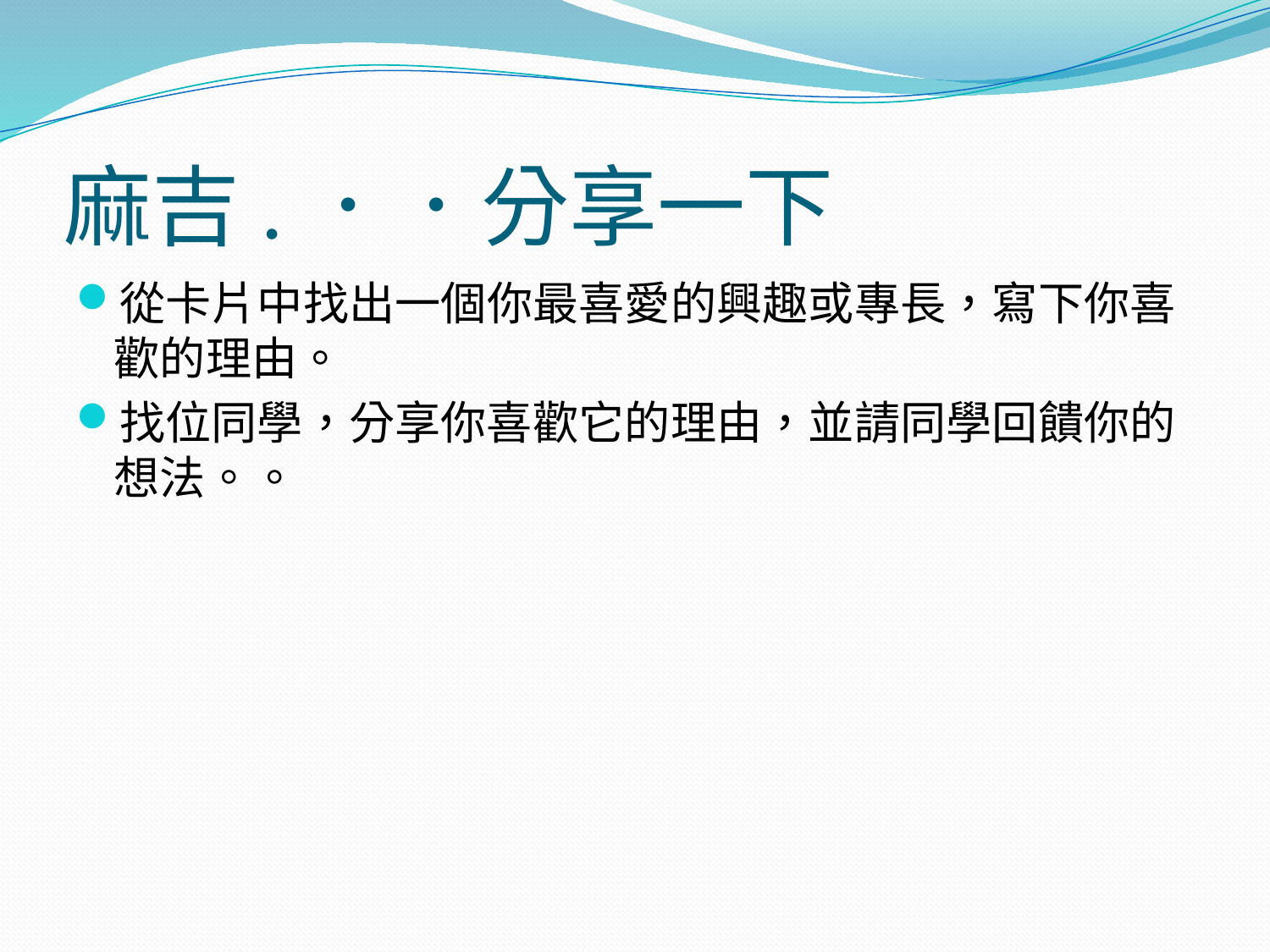

# 麻吉.．．分享一下
從卡片中找出一個你最喜愛的興趣或專長，寫下你喜歡的理由。
找位同學，分享你喜歡它的理由，並請同學回饋你的想法。。